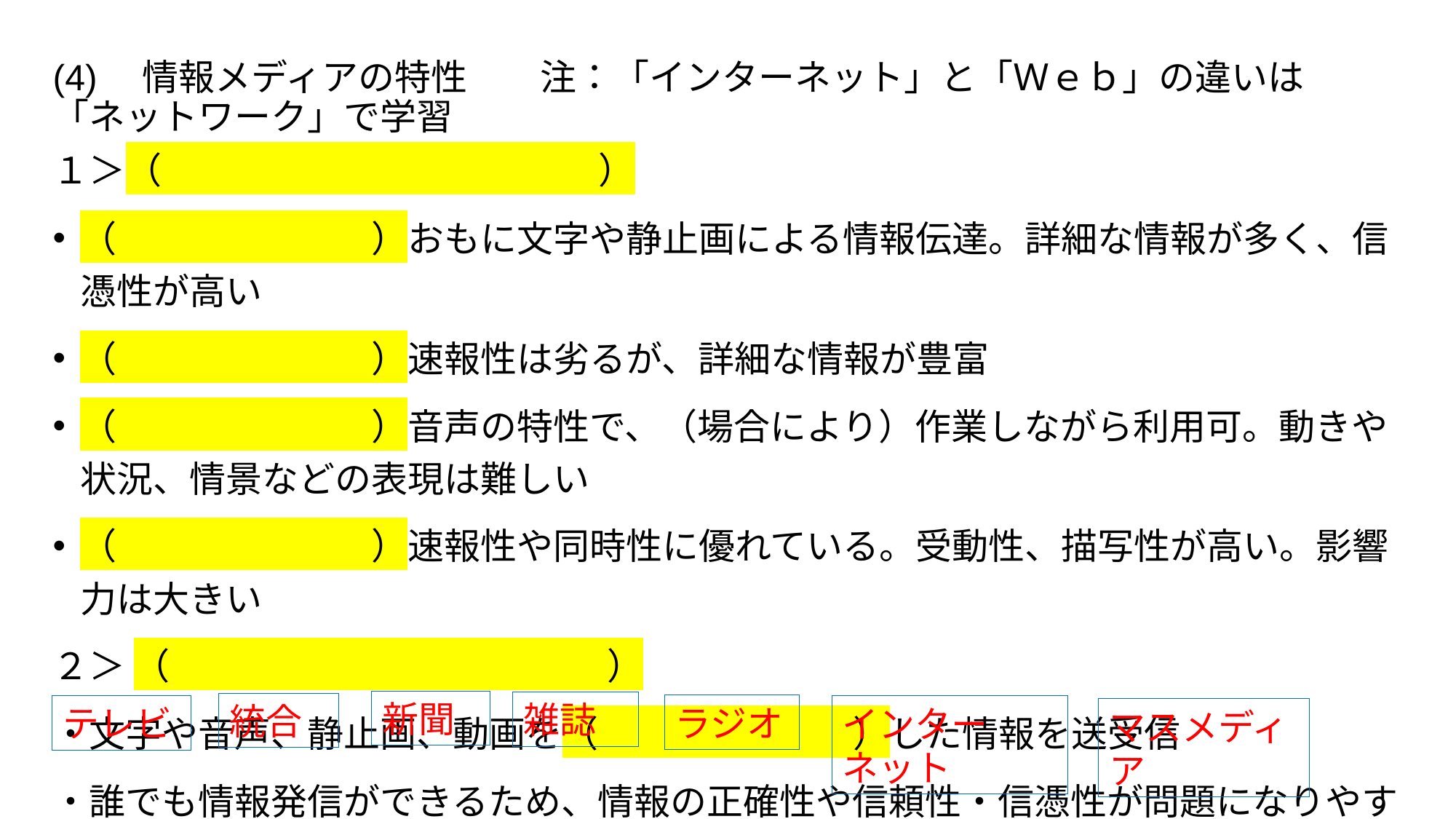

(4)　情報メディアの特性　　注：「インターネット」と「Ｗｅｂ」の違いは「ネットワーク」で学習
１＞（　　　　　　　　　　　　）
（　　　　　　　）おもに文字や静止画による情報伝達。詳細な情報が多く、信憑性が高い
（　　　　　　　）速報性は劣るが、詳細な情報が豊富
（　　　　　　　）音声の特性で、（場合により）作業しながら利用可。動きや状況、情景などの表現は難しい
（　　　　　　　）速報性や同時性に優れている。受動性、描写性が高い。影響力は大きい
２＞ （　　　　　　　　　　　　）
・文字や音声、静止画、動画を（　　　　　　　）した情報を送受信
・誰でも情報発信ができるため、情報の正確性や信頼性・信憑性が問題になりやすい

新聞
雑誌
統合
ラジオ
テレビ
インターネット
マスメディア